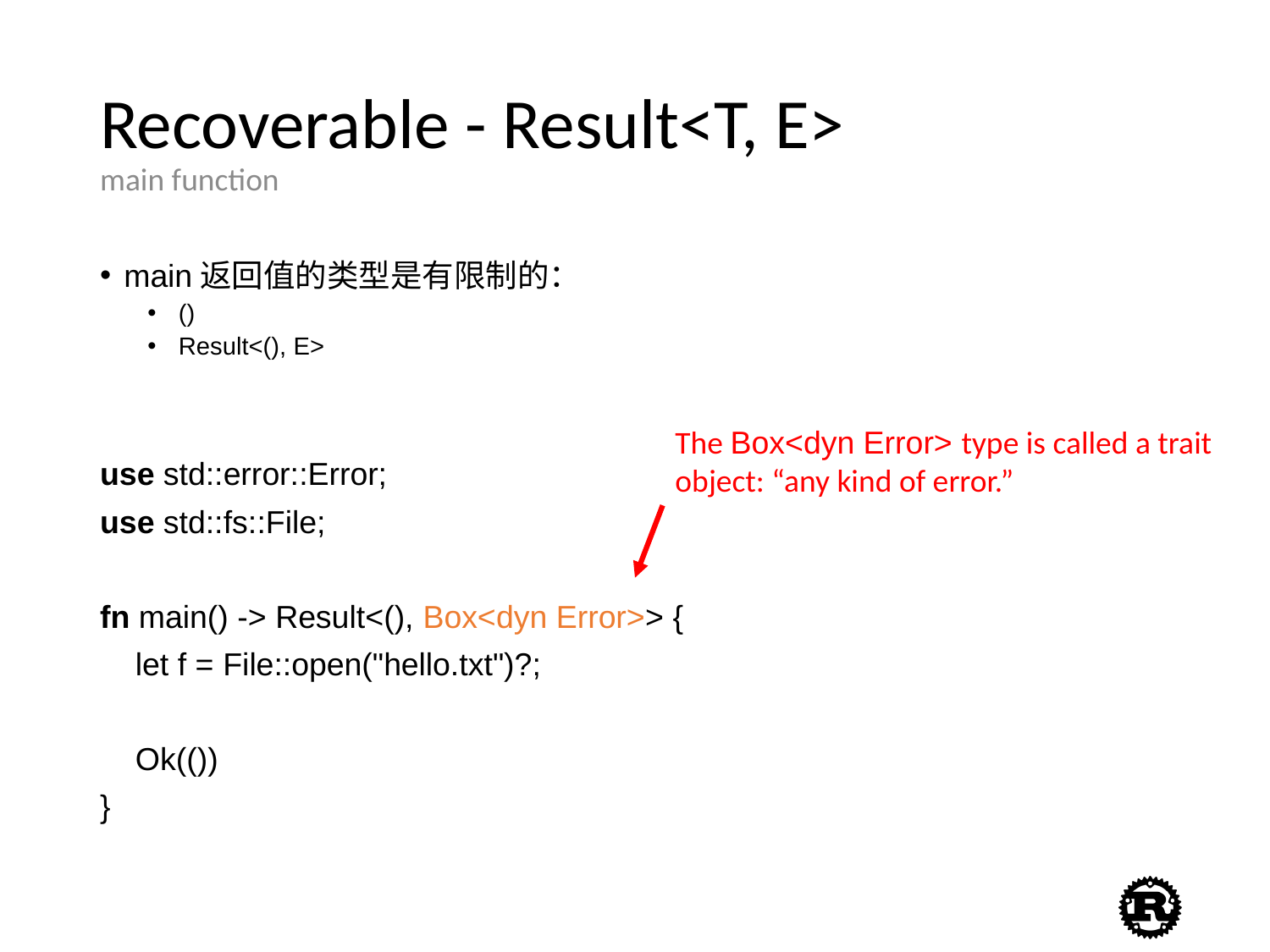

# Recoverable - Result<T, E> main function
main返回值的类型是有限制的：
 ()
 Result<(), E>

use std::error::Error;
use std::fs::File;

fn main() -> Result<(), Box<dyn Error>> {
    let f = File::open("hello.txt")?;

    Ok(())
}
The Box<dyn Error> type is called a trait object: “any kind of error.”